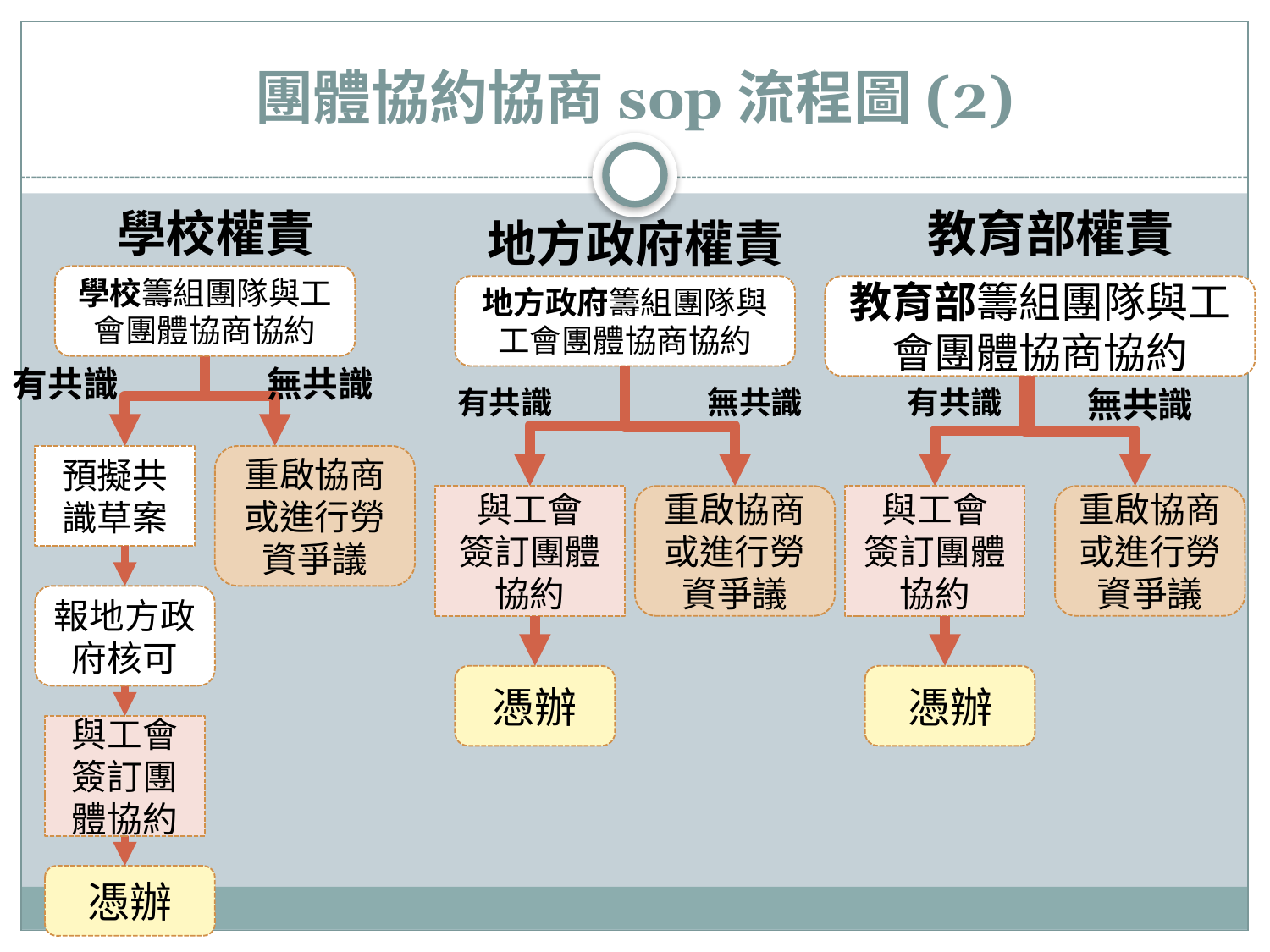

# 團體協約協商sop流程圖(2)
學校權責
教育部權責
地方政府權責
學校籌組團隊與工會團體協商協約
地方政府籌組團隊與工會團體協商協約

教育部籌組團隊與工會團體協商協約

有共識
無共識
有共識
無共識
有共識
無共識
預擬共識草案
重啟協商或進行勞資爭議
與工會
簽訂團體協約
重啟協商或進行勞資爭議
與工會
簽訂團體協約
重啟協商或進行勞資爭議
報地方政府核可
憑辦
憑辦
與工會
簽訂團體協約
憑辦